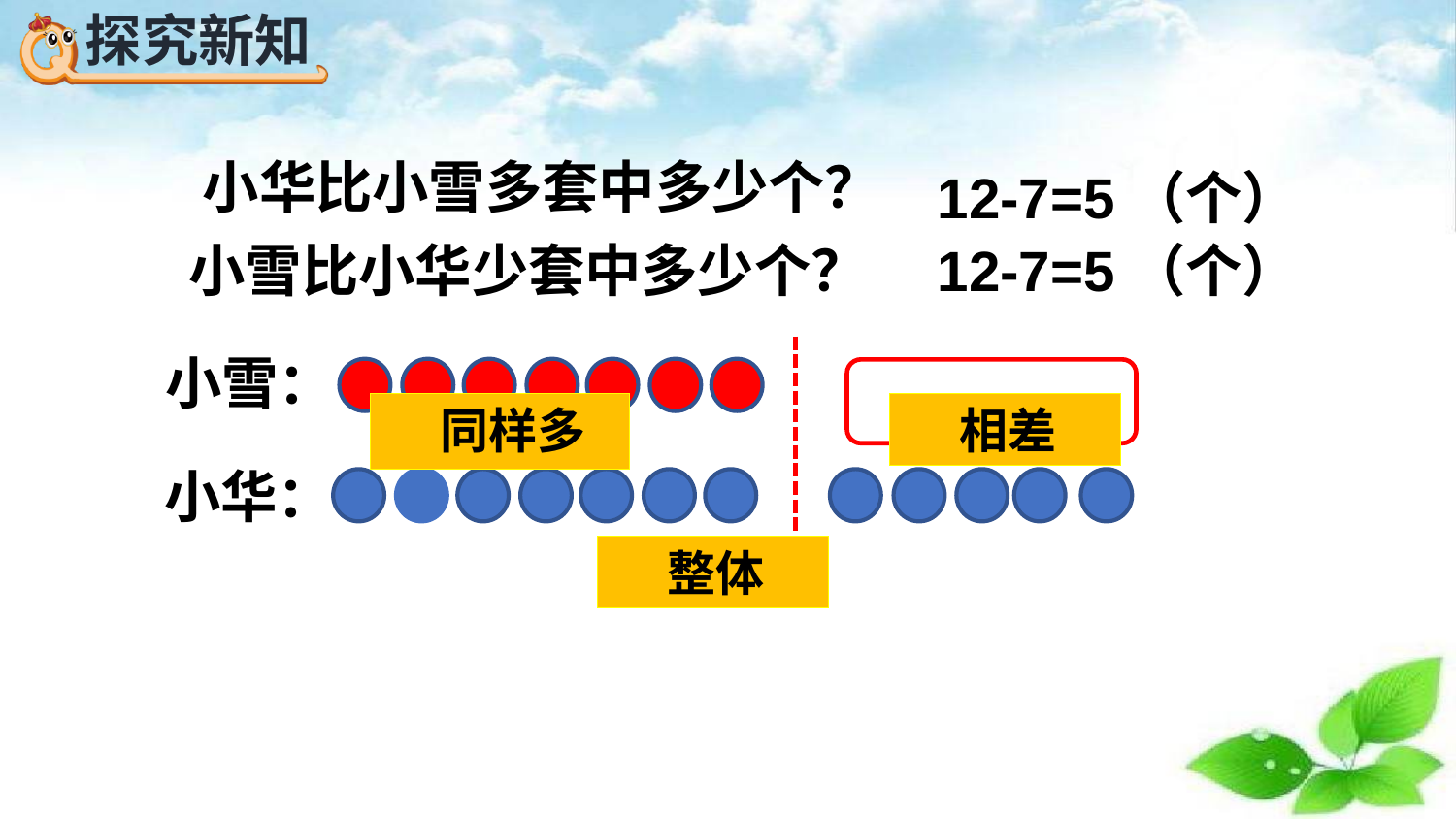

小华比小雪多套中多少个？
12-7=5（个）

  小雪比小华少套中多少个？
12-7=5（个）

小雪：

    同样多
    相差
小华：

    整体